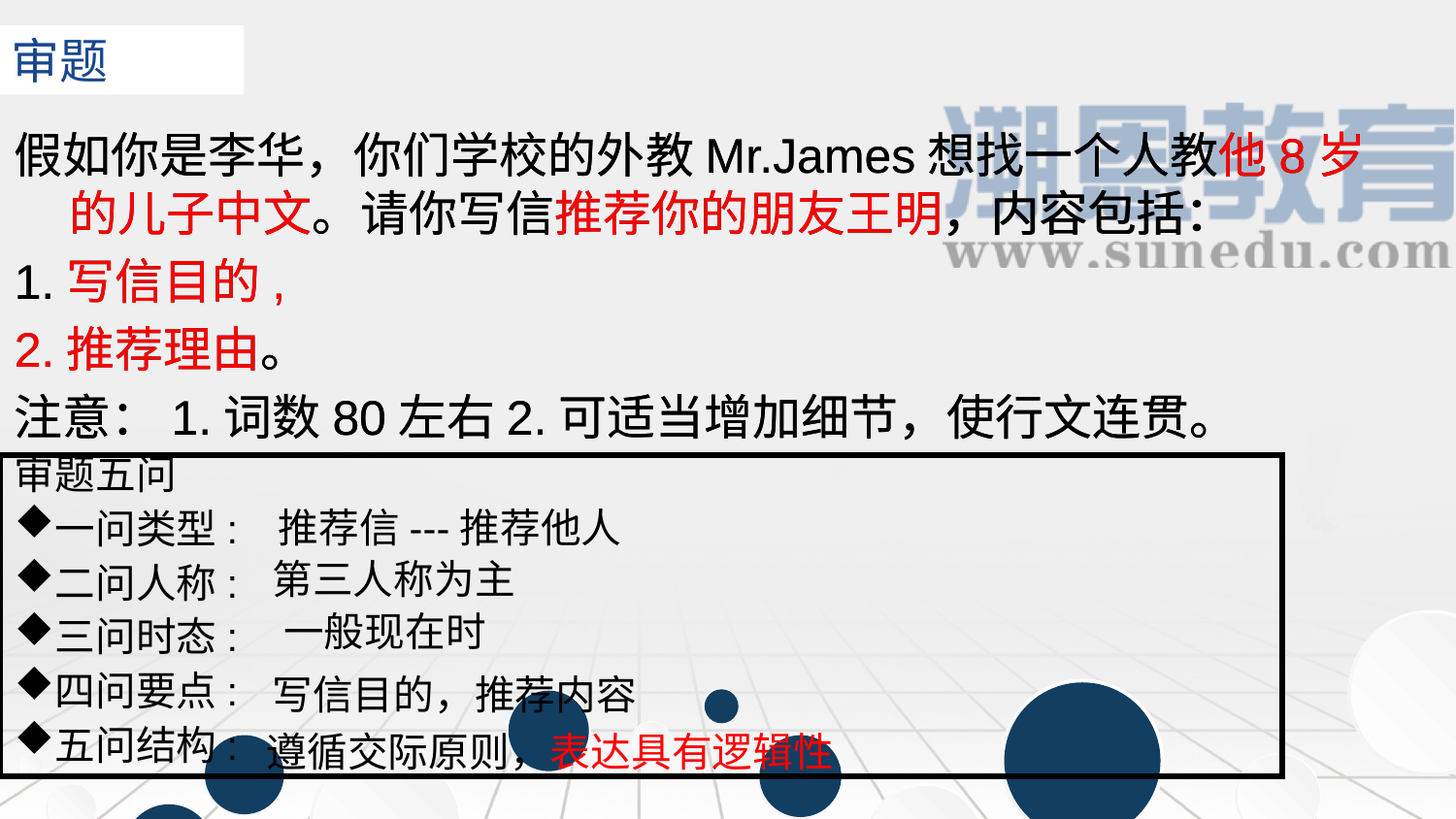

审题
假如你是李华，你们学校的外教Mr.James想找一个人教他8岁的儿子中文。请你写信推荐你的朋友王明，内容包括：
1.写信目的,
2.推荐理由。
注意：1.词数80左右2.可适当增加细节，使行文连贯。
假如你是李华，你们学校的外教Mr.James想找一个人教他8岁的儿子中文。请你写信推荐你的朋友王明，内容包括：
1.写信目的,
2.推荐理由。
注意：1.词数80左右2.可适当增加细节，使行文连贯。
审题五问
一问类型:
二问人称:
三问时态:
四问要点:
五问结构:
推荐信---推荐他人
第三人称为主
一般现在时

写信目的，推荐内容

遵循交际原则，表达具有逻辑性